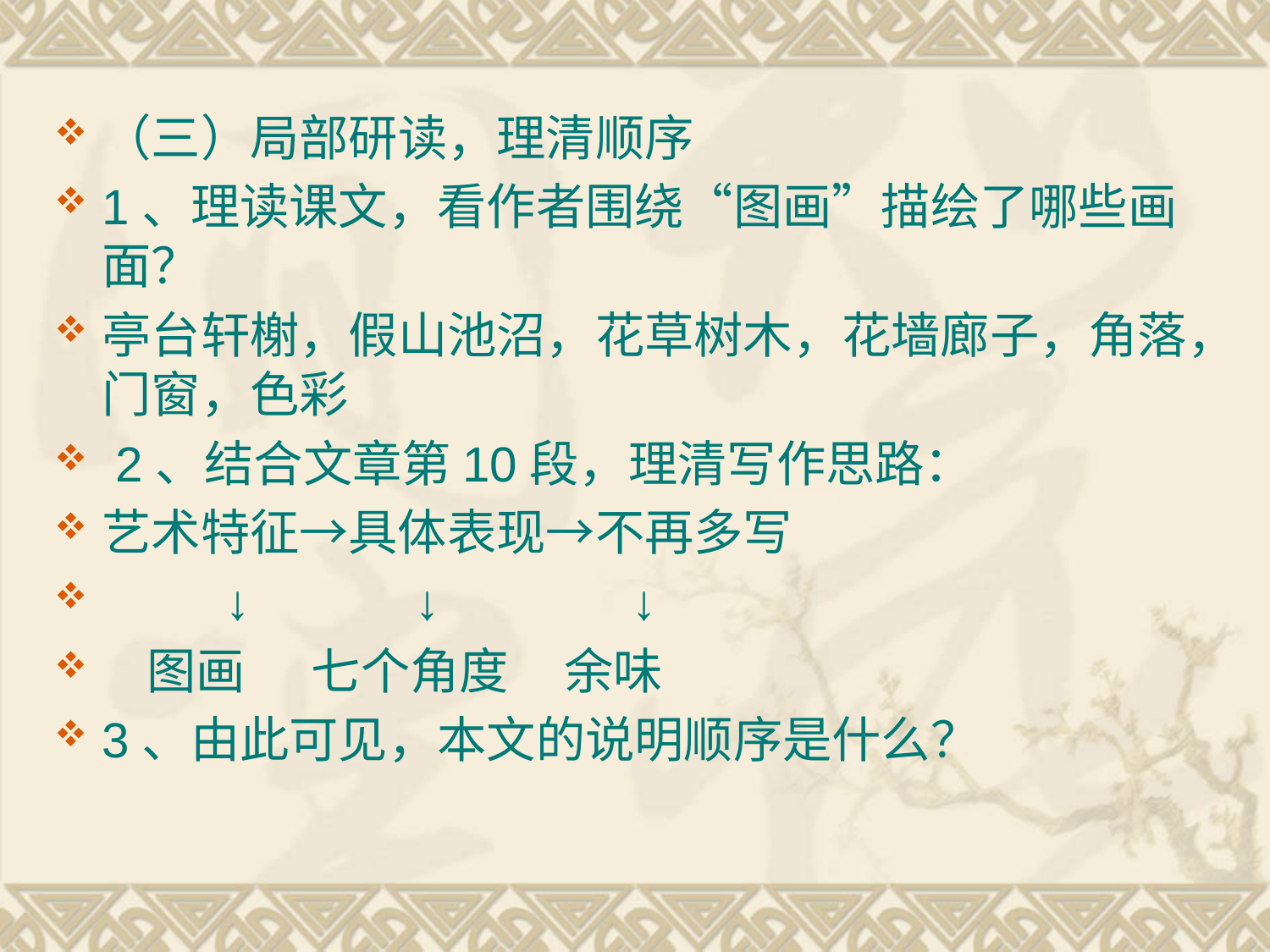

（三）局部研读，理清顺序
1、理读课文，看作者围绕“图画”描绘了哪些画面？
亭台轩榭，假山池沼，花草树木，花墙廊子，角落，门窗，色彩
 2、结合文章第10段，理清写作思路：
艺术特征→具体表现→不再多写
         ↓            ↓              ↓
   图画      七个角度     余味
3、由此可见，本文的说明顺序是什么？